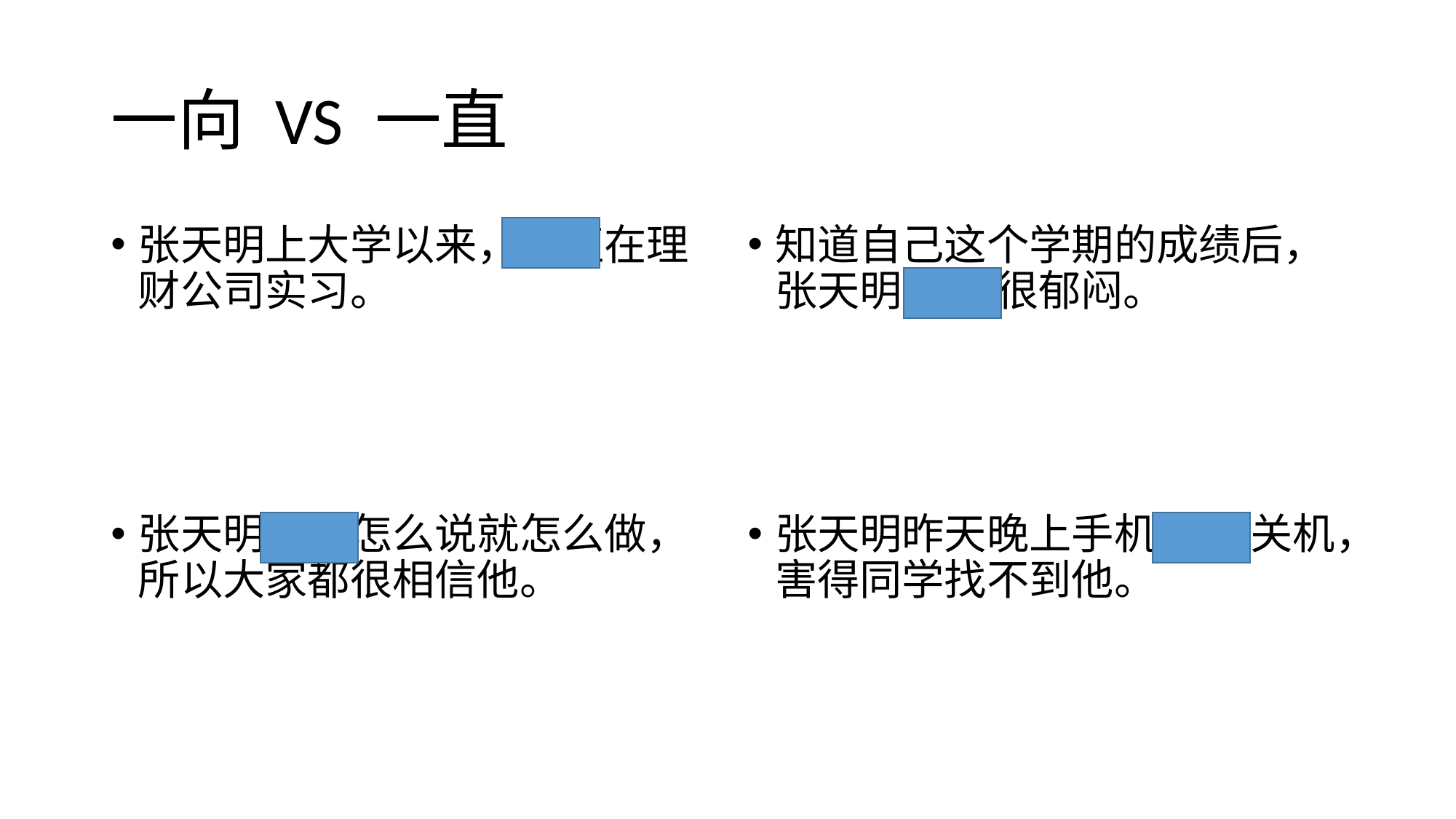

# 一向 VS 一直
张天明上大学以来，一直在理财公司实习。

张天明一向怎么说就怎么做，所以大家都很相信他。

知道自己这个学期的成绩后，张天明一直 很郁闷。

张天明昨天晚上手机一直 关机，害得同学找不到他。